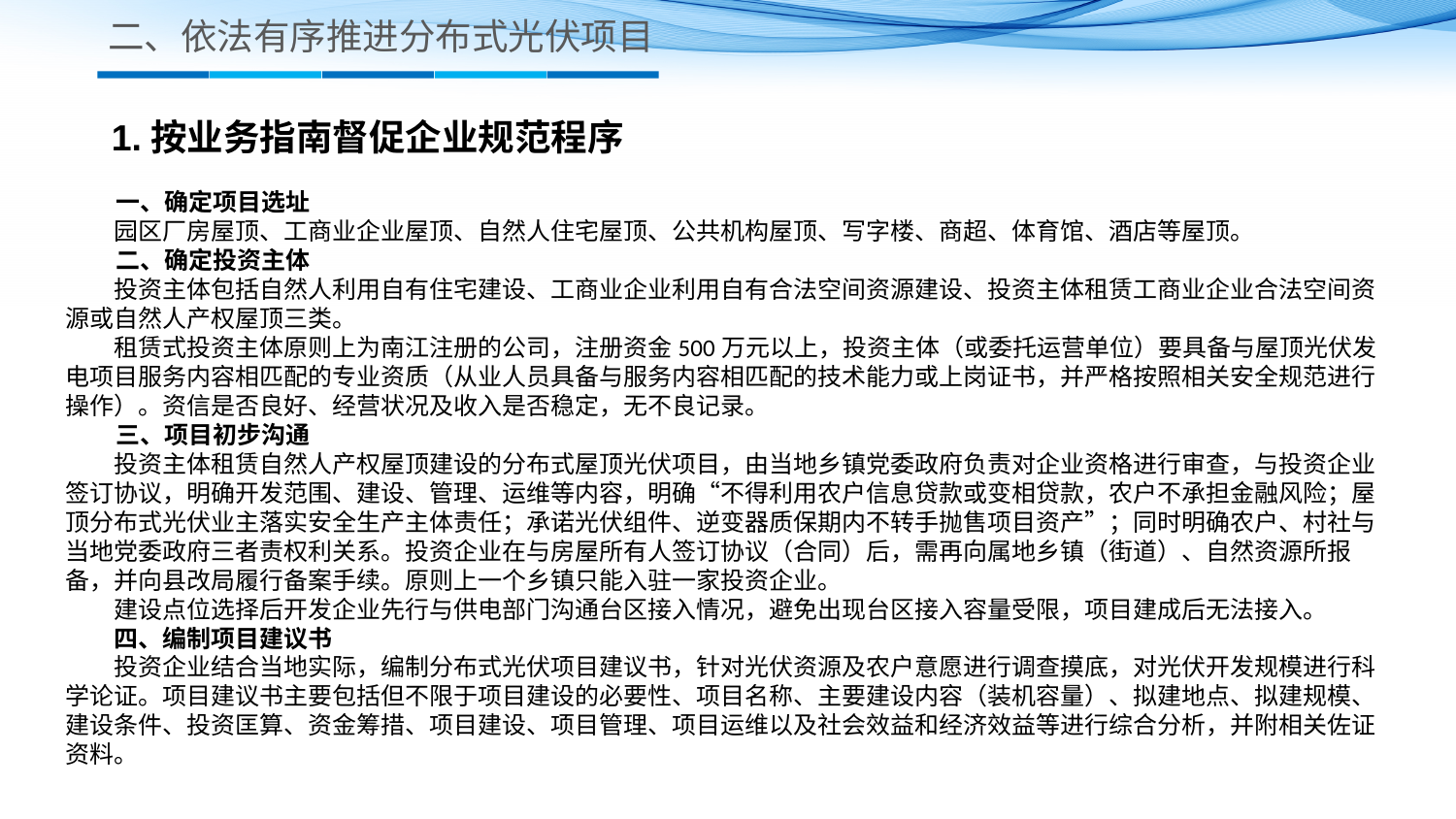

二、依法有序推进分布式光伏项目

1.按业务指南督促企业规范程序
        一、确定项目选址
        园区厂房屋顶、工商业企业屋顶、自然人住宅屋顶、公共机构屋顶、写字楼、商超、体育馆、酒店等屋顶。
        二、确定投资主体
        投资主体包括自然人利用自有住宅建设、工商业企业利用自有合法空间资源建设、投资主体租赁工商业企业合法空间资源或自然人产权屋顶三类。
        租赁式投资主体原则上为南江注册的公司，注册资金500万元以上，投资主体（或委托运营单位）要具备与屋顶光伏发电项目服务内容相匹配的专业资质（从业人员具备与服务内容相匹配的技术能力或上岗证书，并严格按照相关安全规范进行操作）。资信是否良好、经营状况及收入是否稳定，无不良记录。
        三、项目初步沟通
        投资主体租赁自然人产权屋顶建设的分布式屋顶光伏项目，由当地乡镇党委政府负责对企业资格进行审查，与投资企业签订协议，明确开发范围、建设、管理、运维等内容，明确“不得利用农户信息贷款或变相贷款，农户不承担金融风险；屋顶分布式光伏业主落实安全生产主体责任；承诺光伏组件、逆变器质保期内不转手抛售项目资产”；同时明确农户、村社与当地党委政府三者责权利关系。投资企业在与房屋所有人签订协议（合同）后，需再向属地乡镇（街道）、自然资源所报备，并向县改局履行备案手续。原则上一个乡镇只能入驻一家投资企业。
        建设点位选择后开发企业先行与供电部门沟通台区接入情况，避免出现台区接入容量受限，项目建成后无法接入。
        四、编制项目建议书
        投资企业结合当地实际，编制分布式光伏项目建议书，针对光伏资源及农户意愿进行调查摸底，对光伏开发规模进行科学论证。项目建议书主要包括但不限于项目建设的必要性、项目名称、主要建设内容（装机容量）、拟建地点、拟建规模、建设条件、投资匡算、资金筹措、项目建设、项目管理、项目运维以及社会效益和经济效益等进行综合分析，并附相关佐证资料。